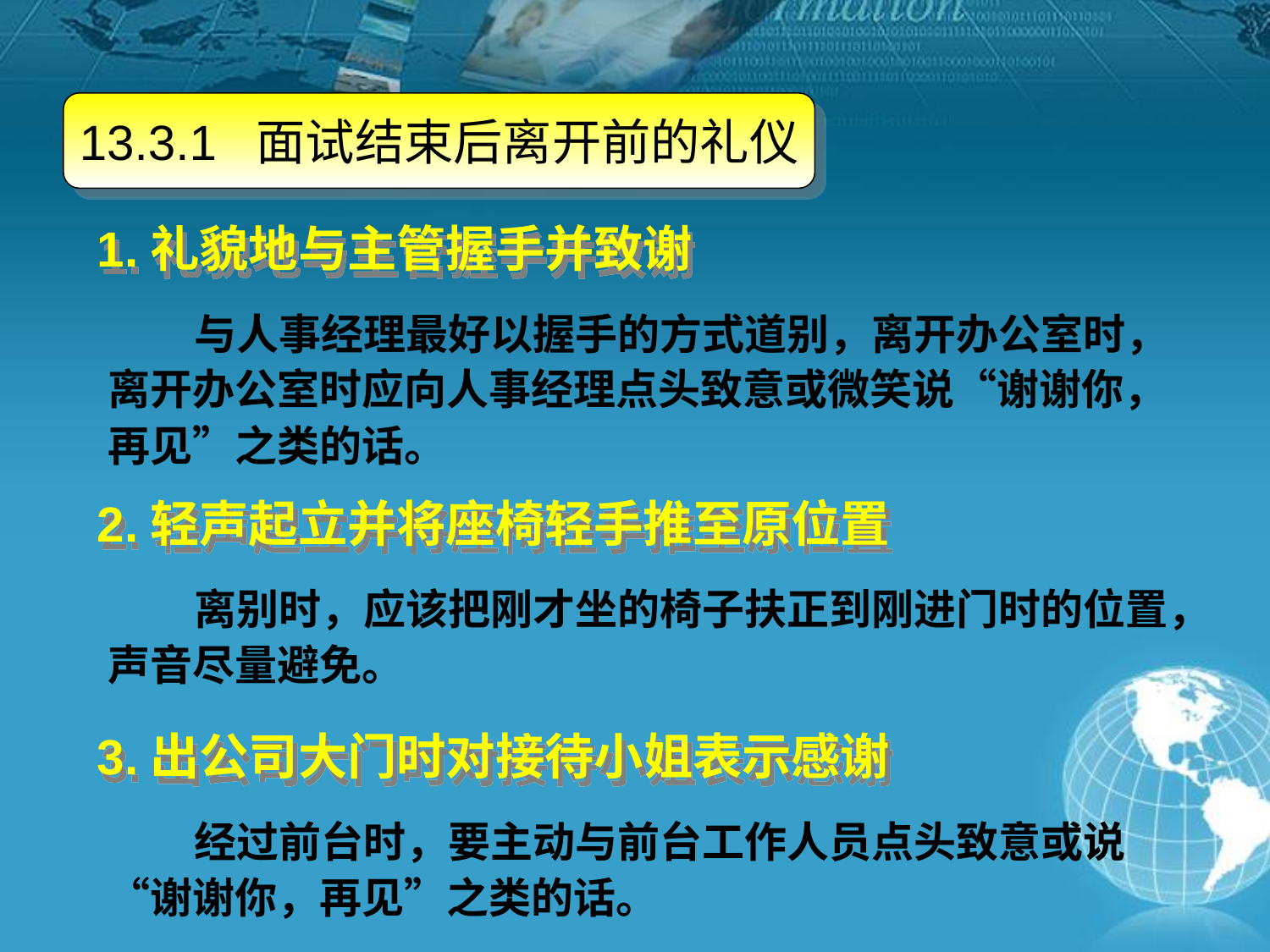

13.3.1  面试结束后离开前的礼仪
1.礼貌地与主管握手并致谢
        与人事经理最好以握手的方式道别，离开办公室时，离开办公室时应向人事经理点头致意或微笑说“谢谢你，再见”之类的话。
2.轻声起立并将座椅轻手推至原位置
        离别时，应该把刚才坐的椅子扶正到刚进门时的位置，声音尽量避免。
3.出公司大门时对接待小姐表示感谢
        经过前台时，要主动与前台工作人员点头致意或说“谢谢你，再见”之类的话。